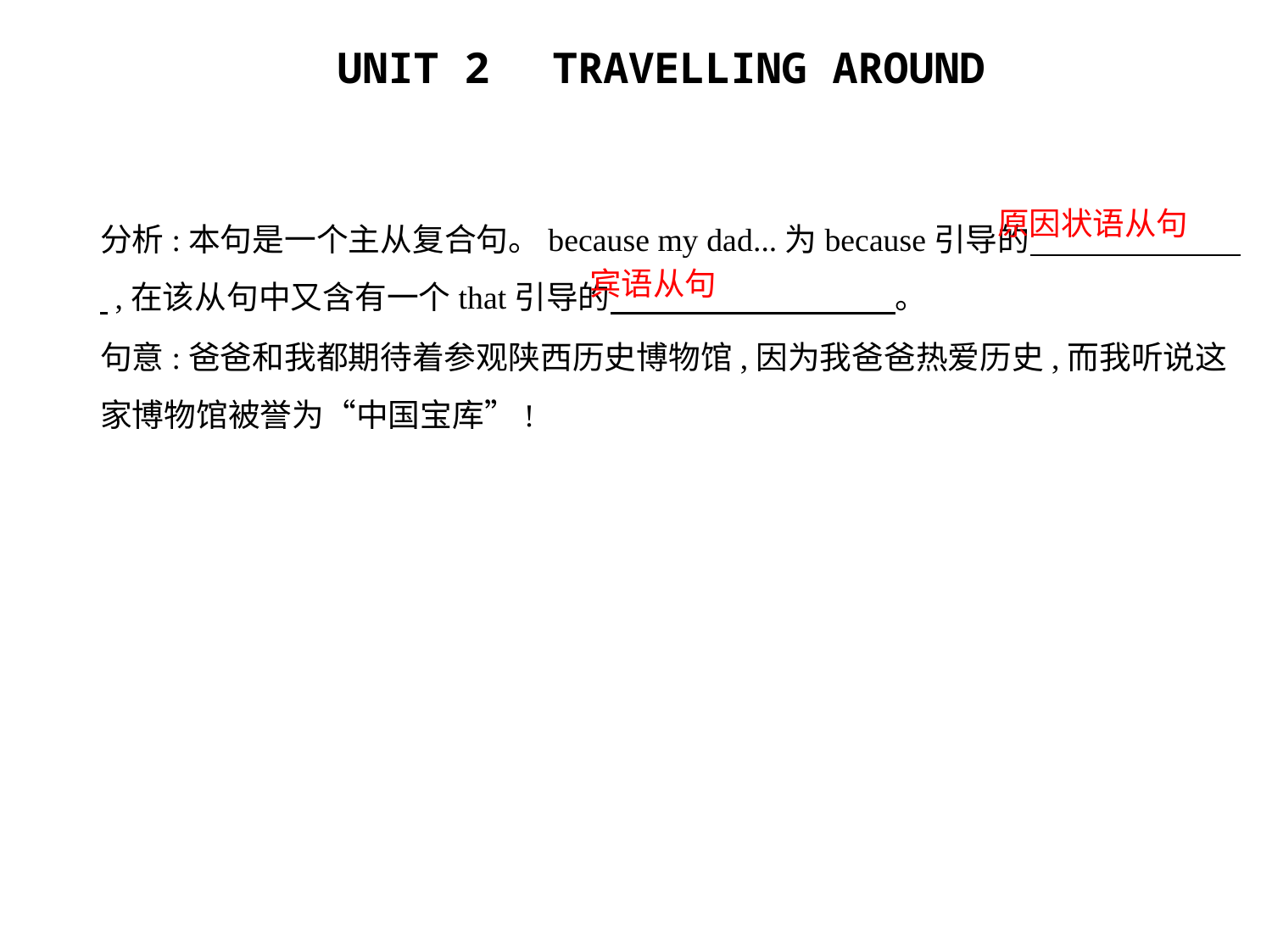

原因状语从句
分析:本句是一个主从复合句。because my dad...为because引导的　　　　　        ,在该从句中又含有一个that引导的　　　　　　　　    。
句意:爸爸和我都期待着参观陕西历史博物馆,因为我爸爸热爱历史,而我听说这
家博物馆被誉为“中国宝库”!
宾语从句